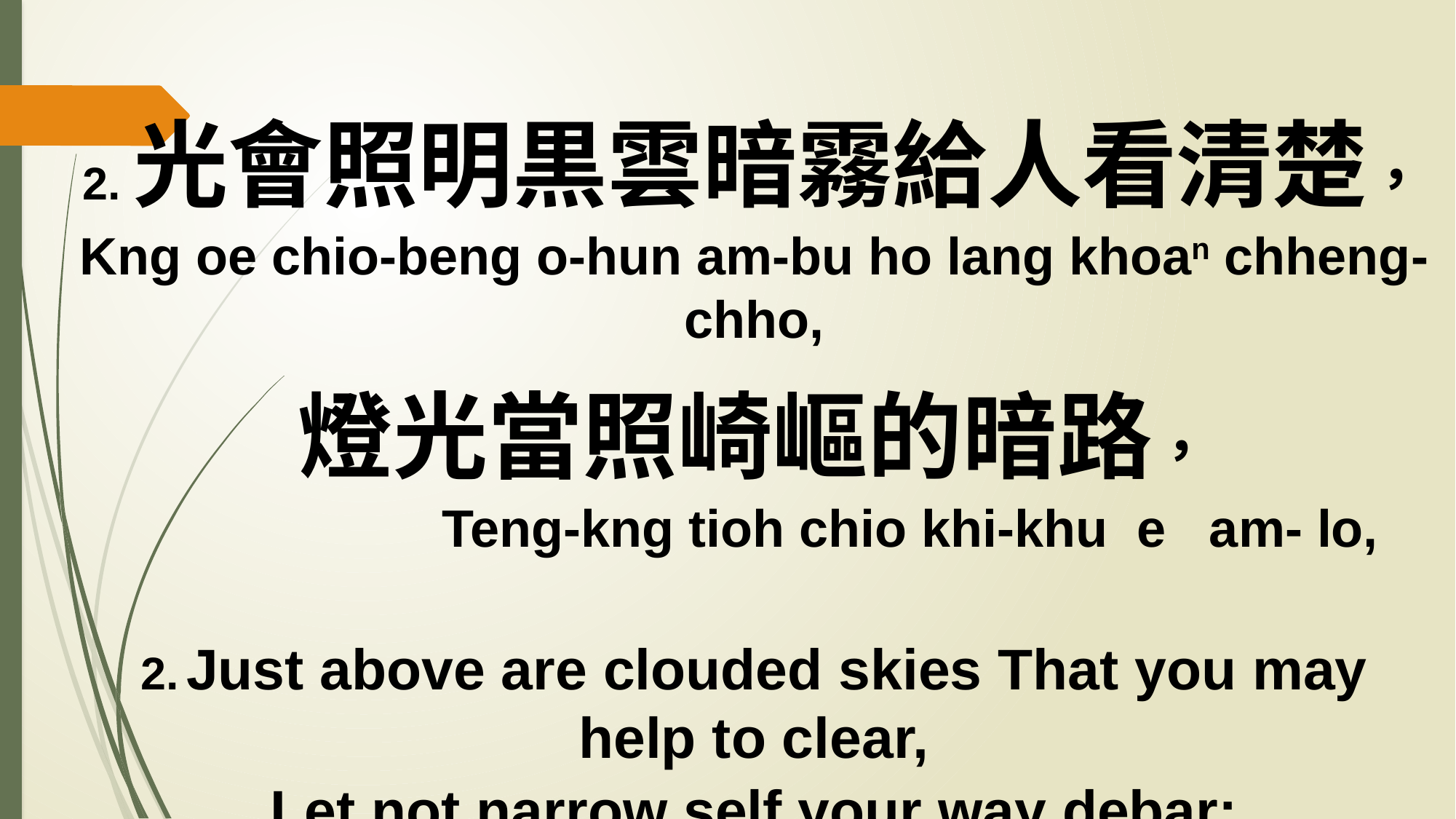

2. 光會照明黒雲暗霧給人看清楚，
Kng oe chio-beng o-hun am-bu ho lang khoan chheng-chho,

燈光當照崎嶇的暗路，
                         Teng-kng tioh chio khi-khu  e   am- lo,

2. Just above are clouded skies That you may help to clear,
Let not narrow self your way debar;